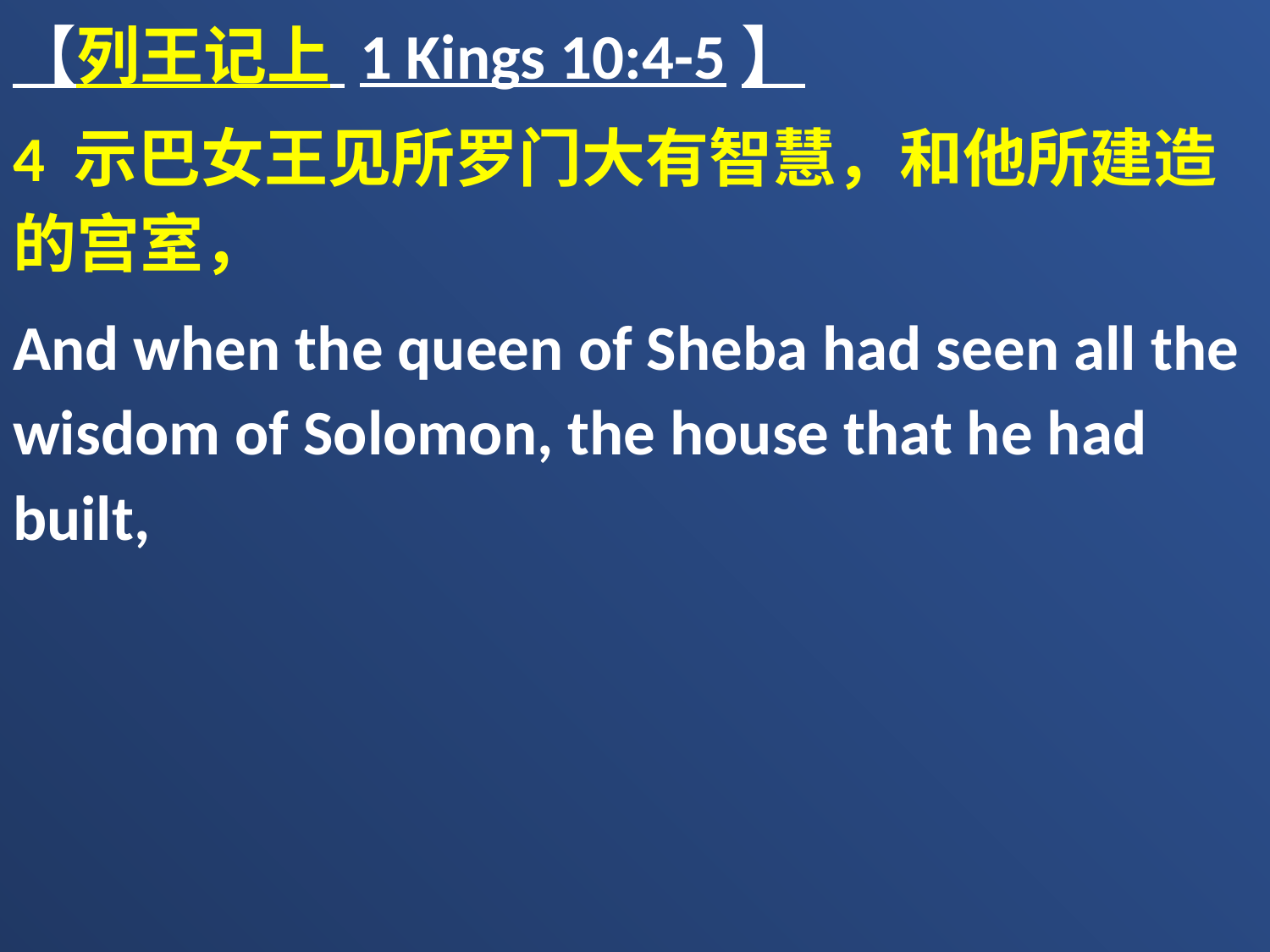

【列王记上 1 Kings 10:4-5】
4 示巴女王见所罗门大有智慧，和他所建造的宫室，
And when the queen of Sheba had seen all the wisdom of Solomon, the house that he had built,